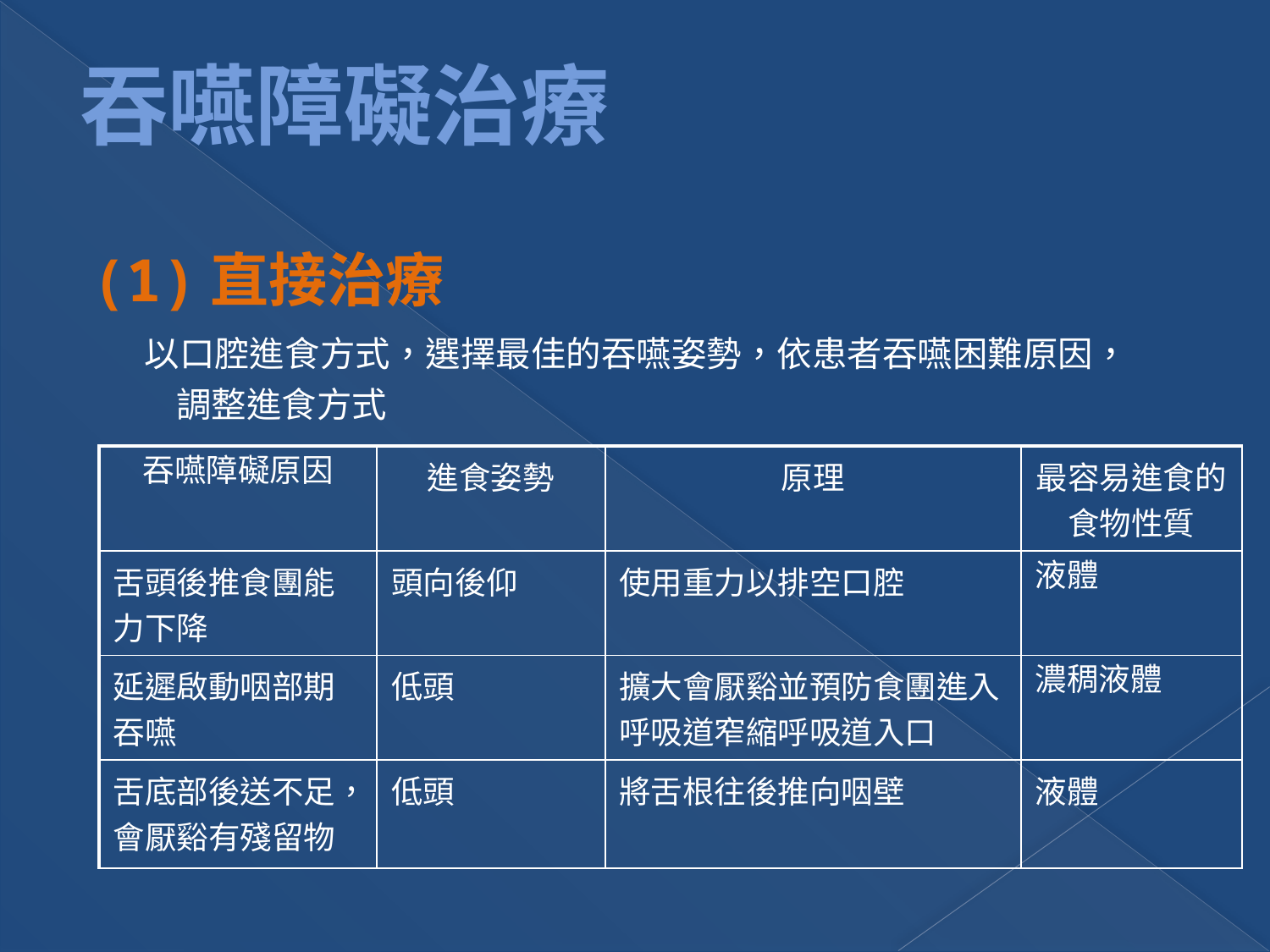

# 吞嚥障礙治療
(1)直接治療
以口腔進食方式，選擇最佳的吞嚥姿勢，依患者吞嚥困難原因，調整進食方式
| 吞嚥障礙原因 | 進食姿勢 | 原理 | 最容易進食的食物性質 |
| --- | --- | --- | --- |
| 舌頭後推食團能力下降 | 頭向後仰 | 使用重力以排空口腔 | 液體 |
| 延遲啟動咽部期吞嚥 | 低頭 | 擴大會厭谿並預防食團進入呼吸道窄縮呼吸道入口 | 濃稠液體 |
| 舌底部後送不足，會厭谿有殘留物 | 低頭 | 將舌根往後推向咽壁 | 液體 |